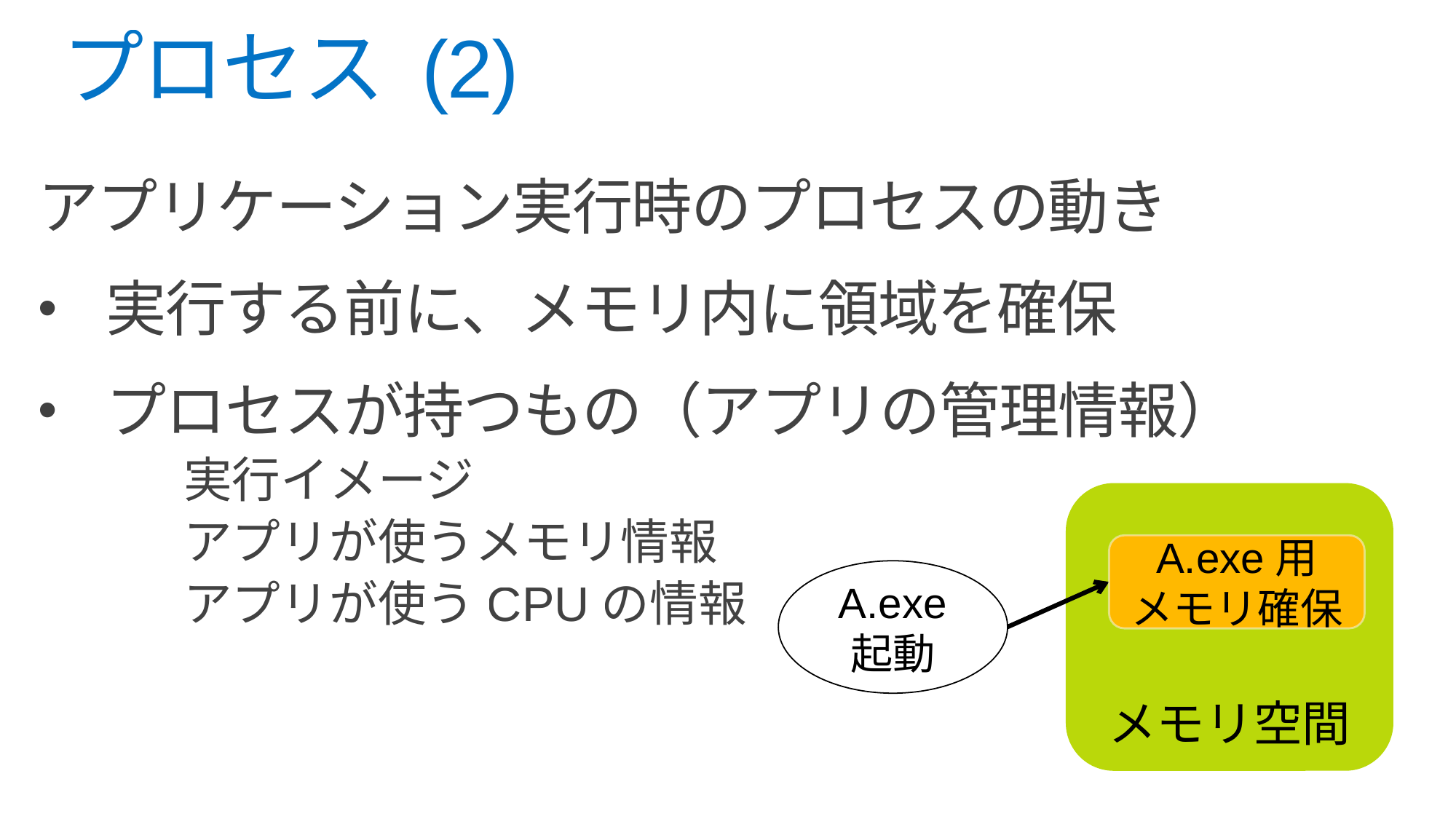

# プロセス (2)
アプリケーション実行時のプロセスの動き
実行する前に、メモリ内に領域を確保
プロセスが持つもの（アプリの管理情報）
　　　実行イメージ
　　　アプリが使うメモリ情報
　　　アプリが使うCPUの情報
メモリ空間
A.exe用
メモリ確保
A.exe
起動